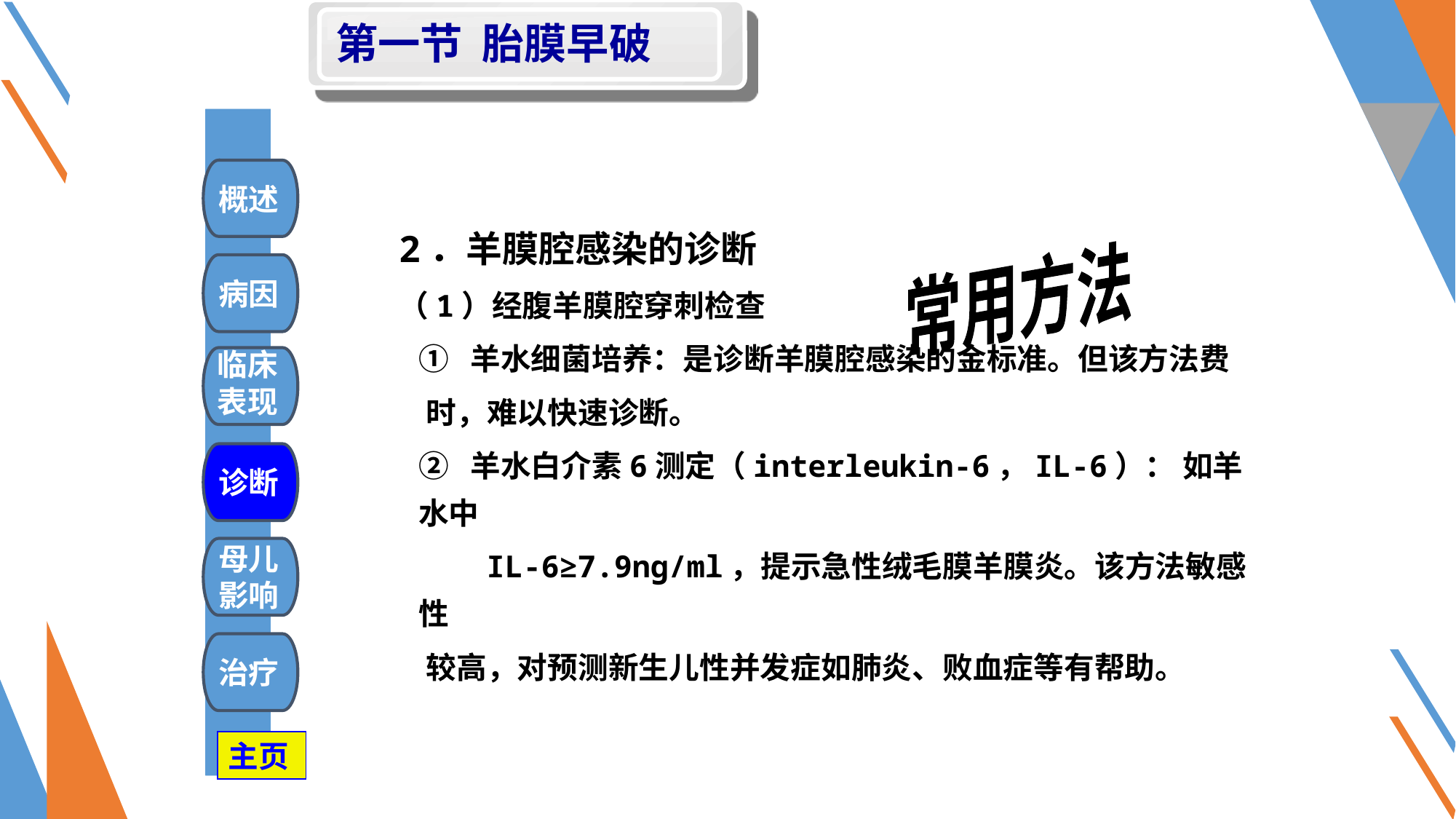

第一节  胎膜早破

#

概述

 2．羊膜腔感染的诊断
  （1）经腹羊膜腔穿刺检查
      ①  羊水细菌培养：是诊断羊膜腔感染的金标准。但该方法费
      时，难以快速诊断。
      ②  羊水白介素6测定（interleukin-6，IL-6）： 如羊水中
      IL-6≥7.9ng/ml，提示急性绒毛膜羊膜炎。该方法敏感性
      较高，对预测新生儿性并发症如肺炎、败血症等有帮助。
常用方法
病因
临床
表现

诊断
母儿
影响
治疗
主页